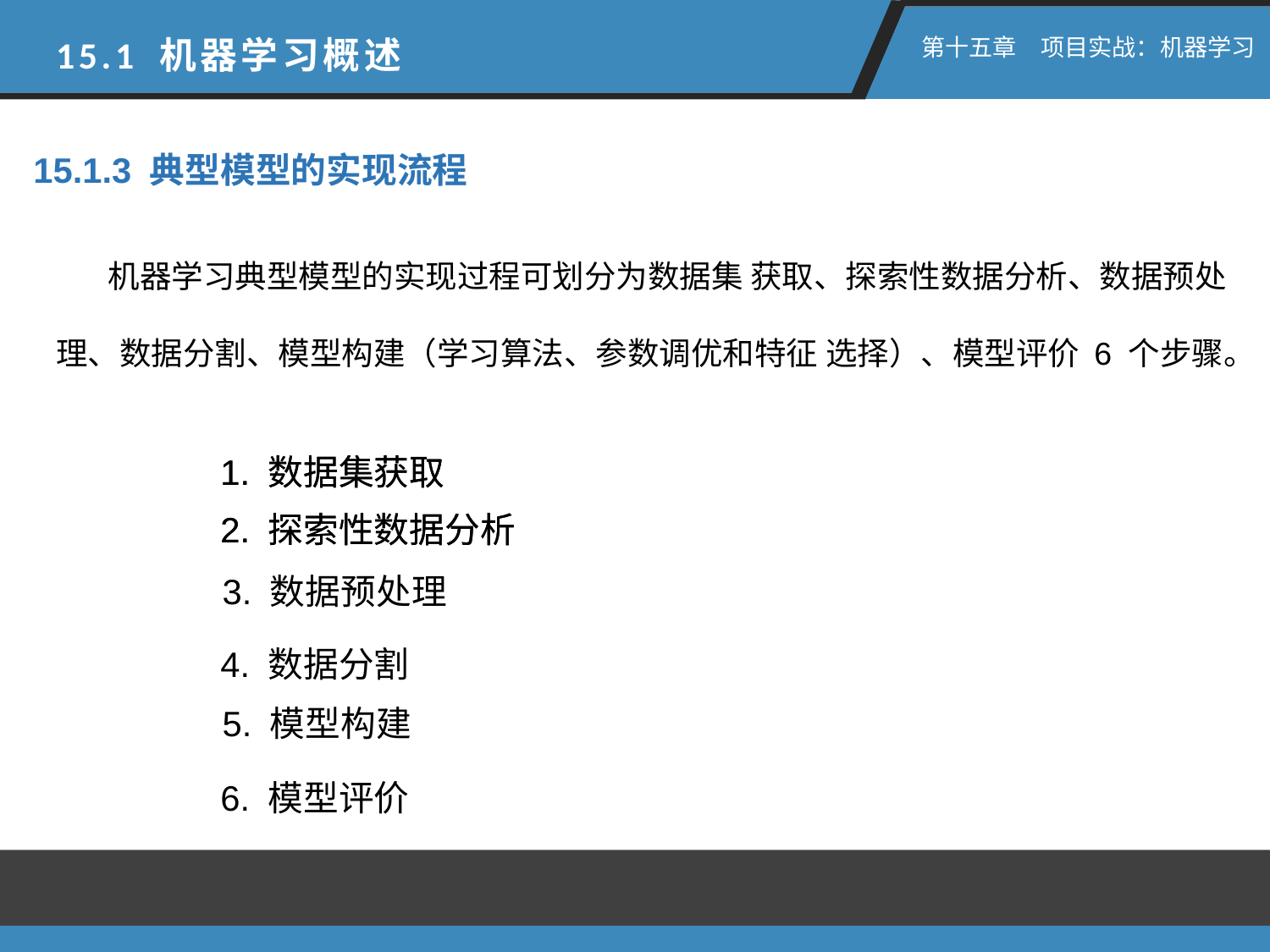

第十五章　项目实战：机器学习
15.1 机器学习概述
15.1.3 典型模型的实现流程

      机器学习典型模型的实现过程可划分为数据集 获取、探索性数据分析、数据预处理、数据分割、模型构建（学习算法、参数调优和特征 选择）、模型评价 6 个步骤。
1. 数据集获取
1. 数据集获取
2. 探索性数据分析
2. 探索性数据分析
3. 数据预处理
4. 数据分割
5. 模型构建
6. 模型评价